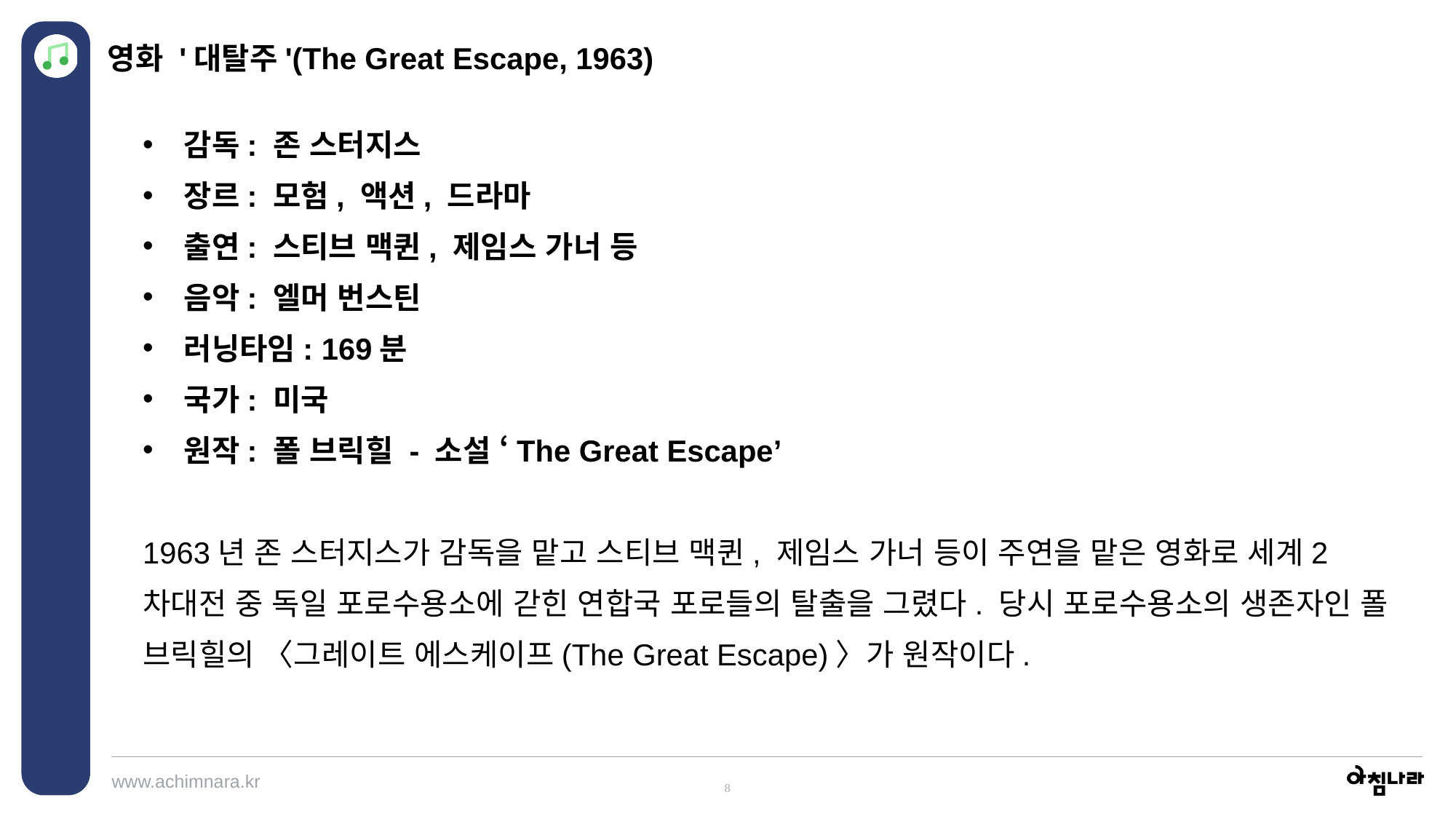

영화 '대탈주'(The Great Escape, 1963)
감독: 존 스터지스
장르: 모험, 액션, 드라마
출연: 스티브 맥퀸, 제임스 가너 등
음악: 엘머 번스틴
러닝타임: 169분
국가: 미국
원작: 폴 브릭힐 - 소설 ‘The Great Escape’

1963년 존 스터지스가 감독을 맡고 스티브 맥퀸, 제임스 가너 등이 주연을 맡은 영화로 세계2차대전 중 독일 포로수용소에 갇힌 연합국 포로들의 탈출을 그렸다. 당시 포로수용소의 생존자인 폴 브릭힐의 〈그레이트 에스케이프(The Great Escape)〉가 원작이다.
8